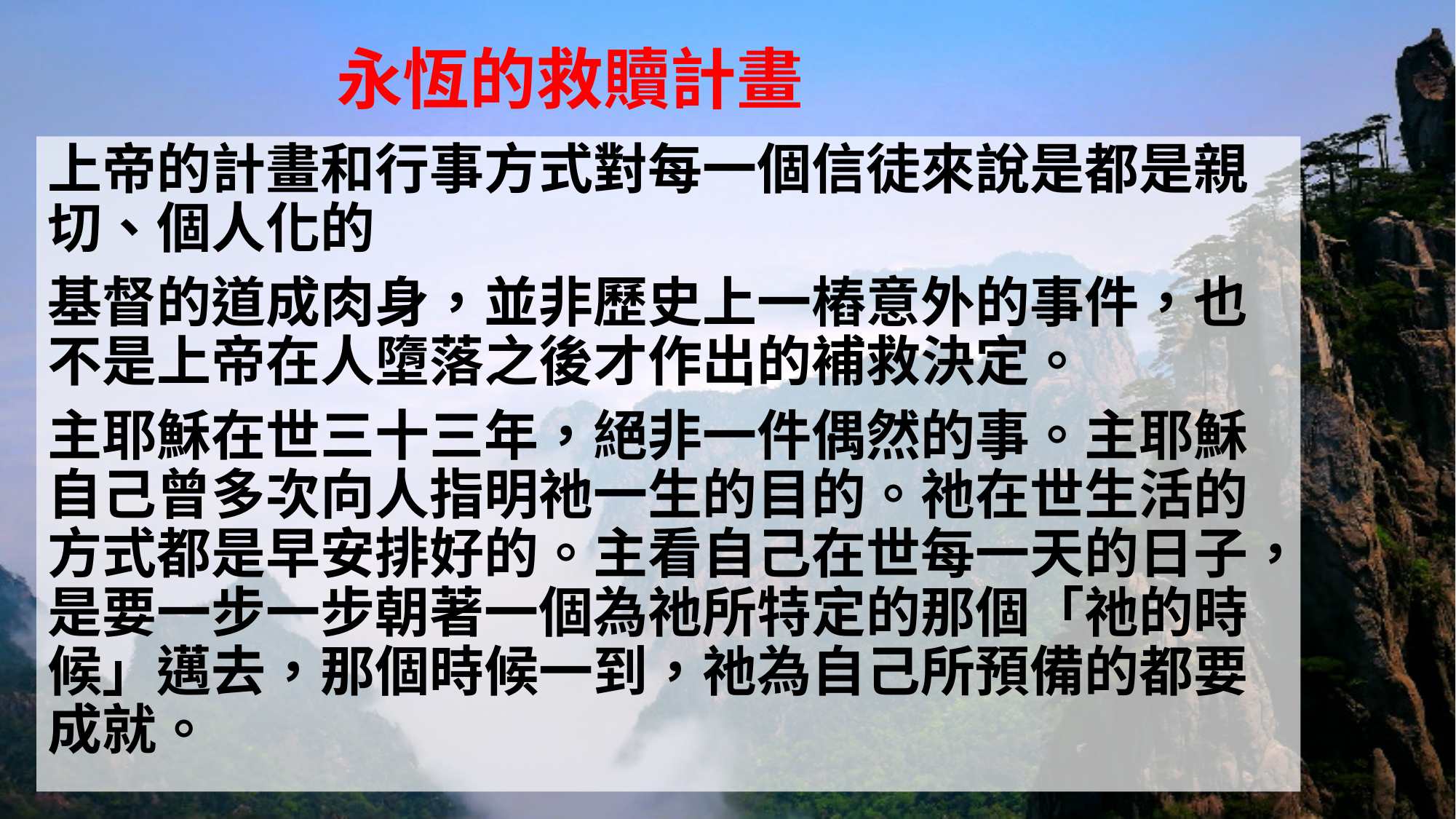

# 永恆的救贖計畫
上帝的計畫和行事方式對每一個信徒來說是都是親切、個人化的
基督的道成肉身，並非歷史上一樁意外的事件，也不是上帝在人墮落之後才作出的補救決定。
主耶穌在世三十三年，絕非一件偶然的事。主耶穌自己曾多次向人指明祂一生的目的。祂在世生活的方式都是早安排好的。主看自己在世每一天的日子，是要一步一步朝著一個為祂所特定的那個「祂的時候」邁去，那個時候一到，祂為自己所預備的都要成就。